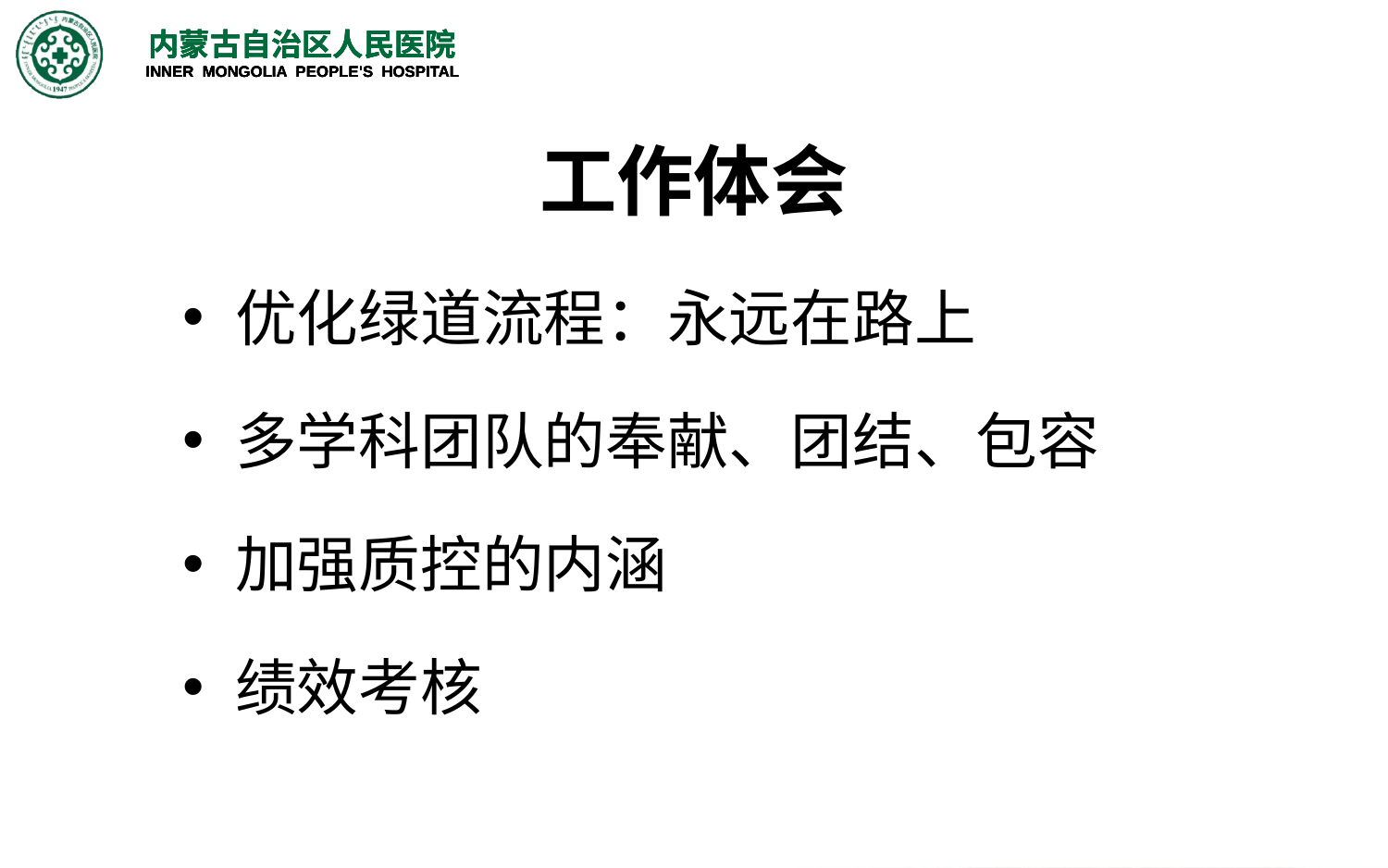

工作体会
优化绿道流程：永远在路上
多学科团队的奉献、团结、包容
加强质控的内涵
绩效考核